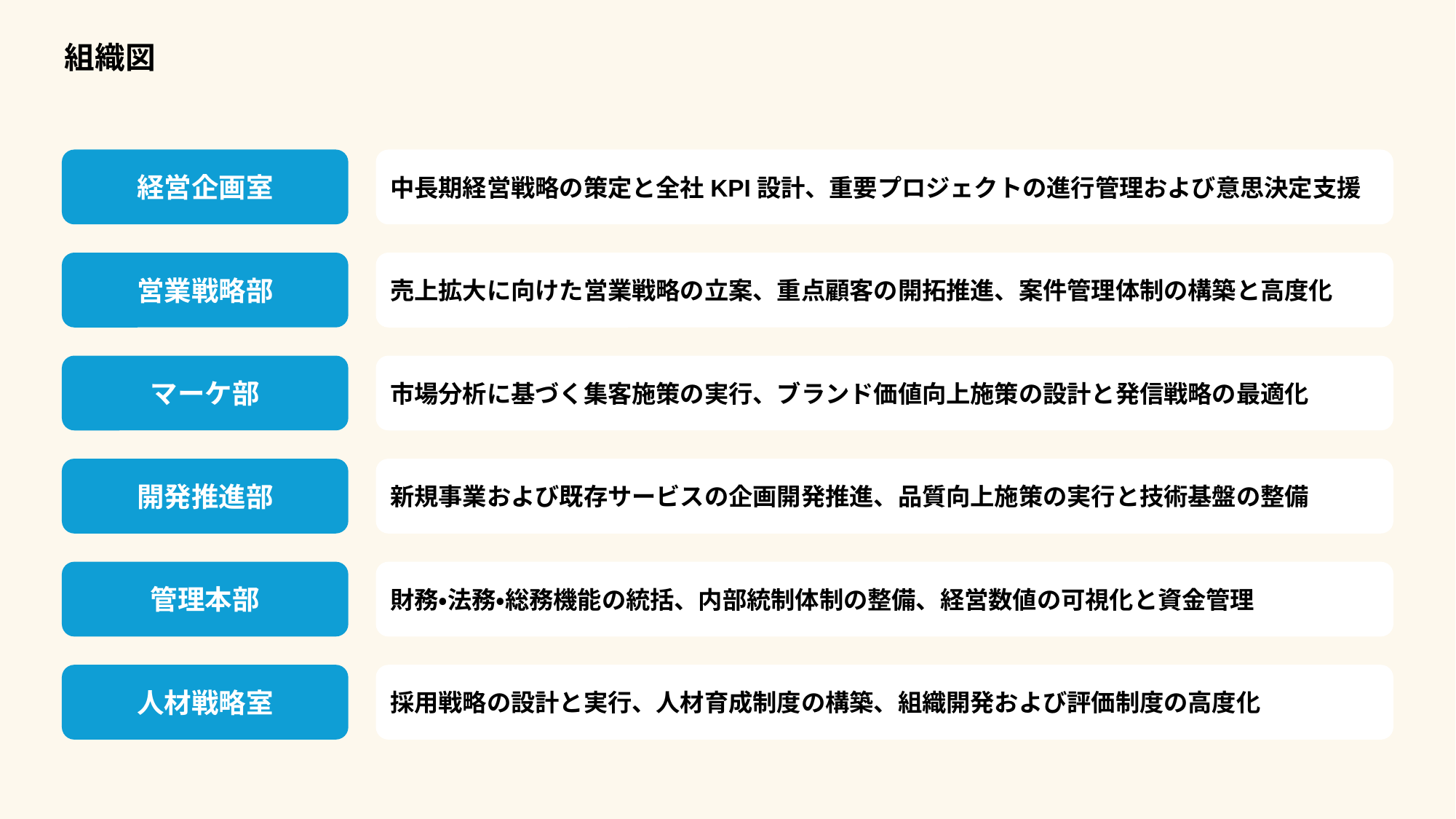

組織図
経営企画室
中長期経営戦略の策定と全社KPI設計、重要プロジェクトの進行管理および意思決定支援
営業戦略部
売上拡大に向けた営業戦略の立案、重点顧客の開拓推進、案件管理体制の構築と高度化
マーケ部
市場分析に基づく集客施策の実行、ブランド価値向上施策の設計と発信戦略の最適化
開発推進部
新規事業および既存サービスの企画開発推進、品質向上施策の実行と技術基盤の整備
管理本部
財務・法務・総務機能の統括、内部統制体制の整備、経営数値の可視化と資金管理
人材戦略室
採用戦略の設計と実行、人材育成制度の構築、組織開発および評価制度の高度化